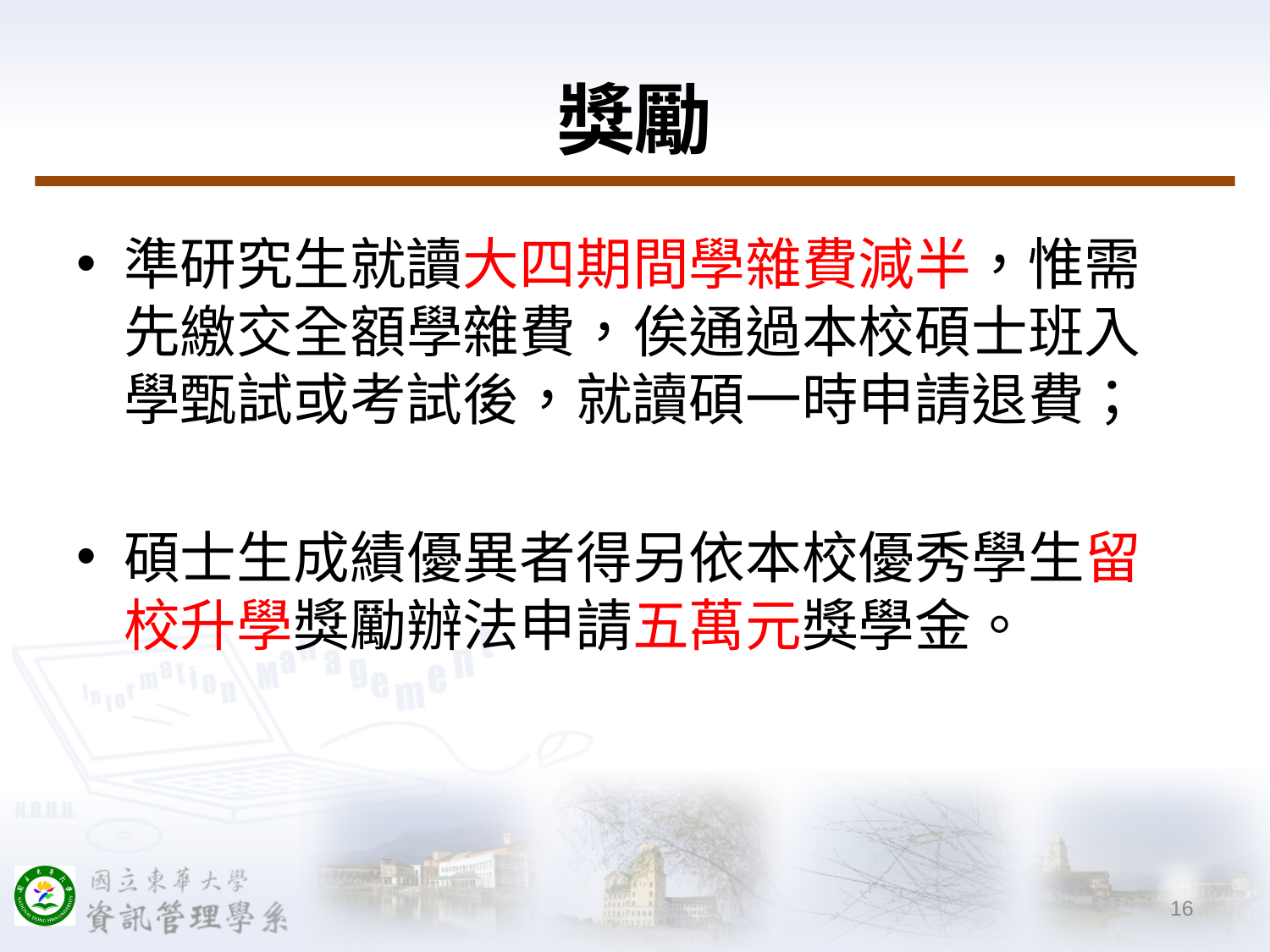

# 獎勵
準研究生就讀大四期間學雜費減半，惟需先繳交全額學雜費，俟通過本校碩士班入學甄試或考試後，就讀碩一時申請退費；

碩士生成績優異者得另依本校優秀學生留校升學獎勵辦法申請五萬元獎學金。

16